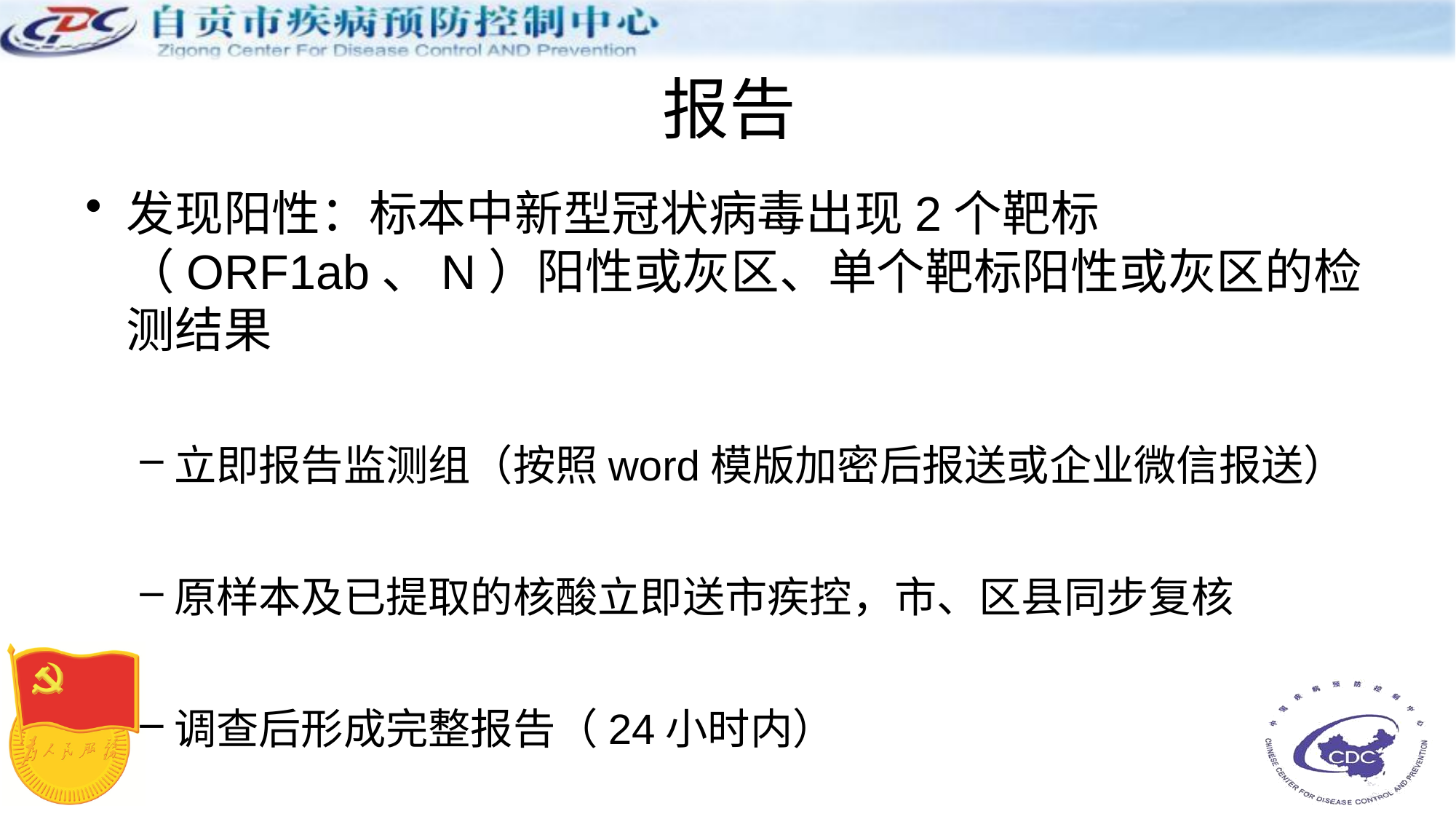

# 报告
发现阳性：标本中新型冠状病毒出现2个靶标（ORF1ab、N）阳性或灰区、单个靶标阳性或灰区的检测结果

立即报告监测组（按照word模版加密后报送或企业微信报送）

原样本及已提取的核酸立即送市疾控，市、区县同步复核

调查后形成完整报告（24小时内）